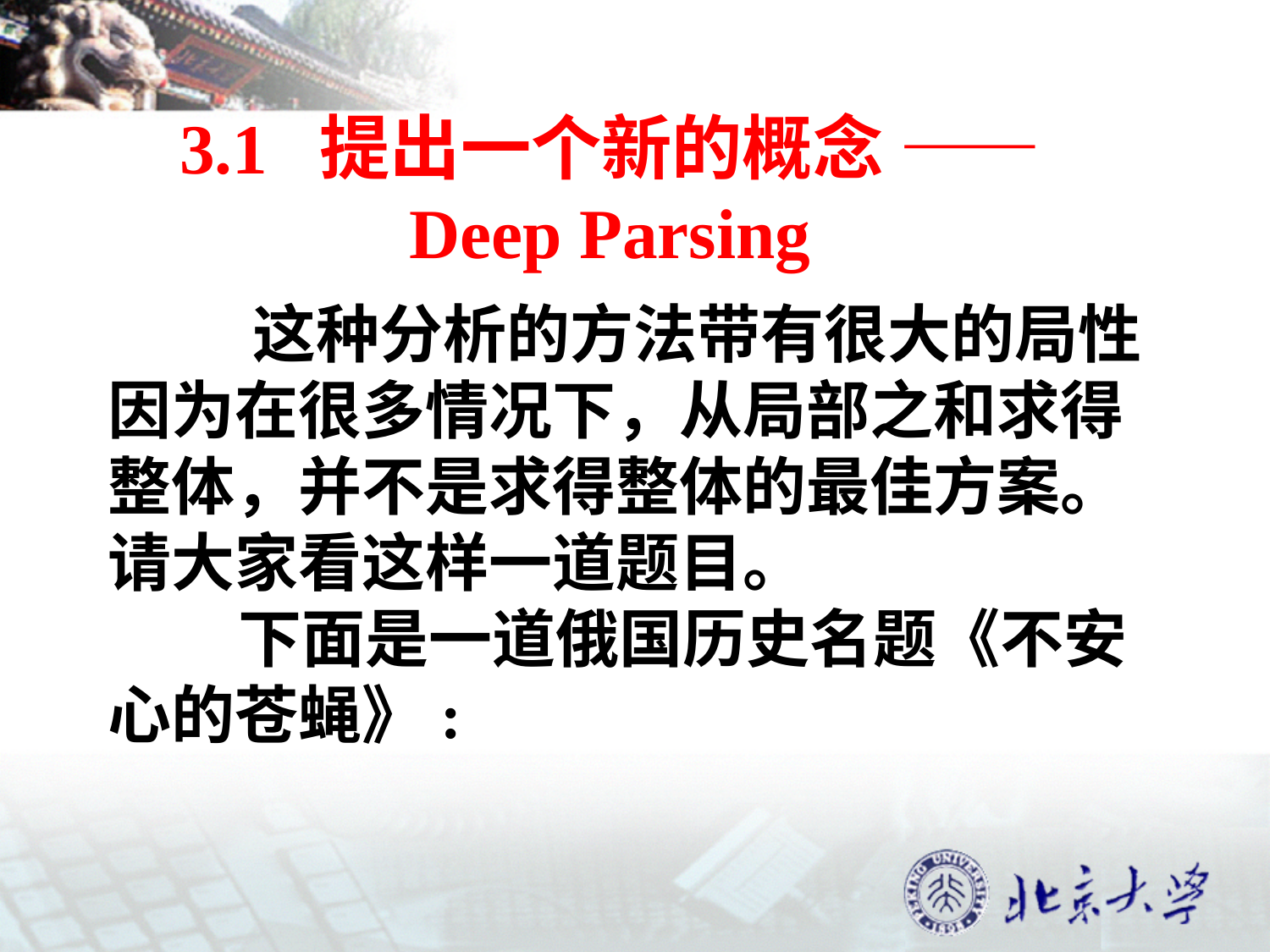

3.1  提出一个新的概念 —— Deep Parsing
         这种分析的方法带有很大的局性
因为在很多情况下，从局部之和求得
整体，并不是求得整体的最佳方案。
请大家看这样一道题目。
        下面是一道俄国历史名题《不安
心的苍蝇》: